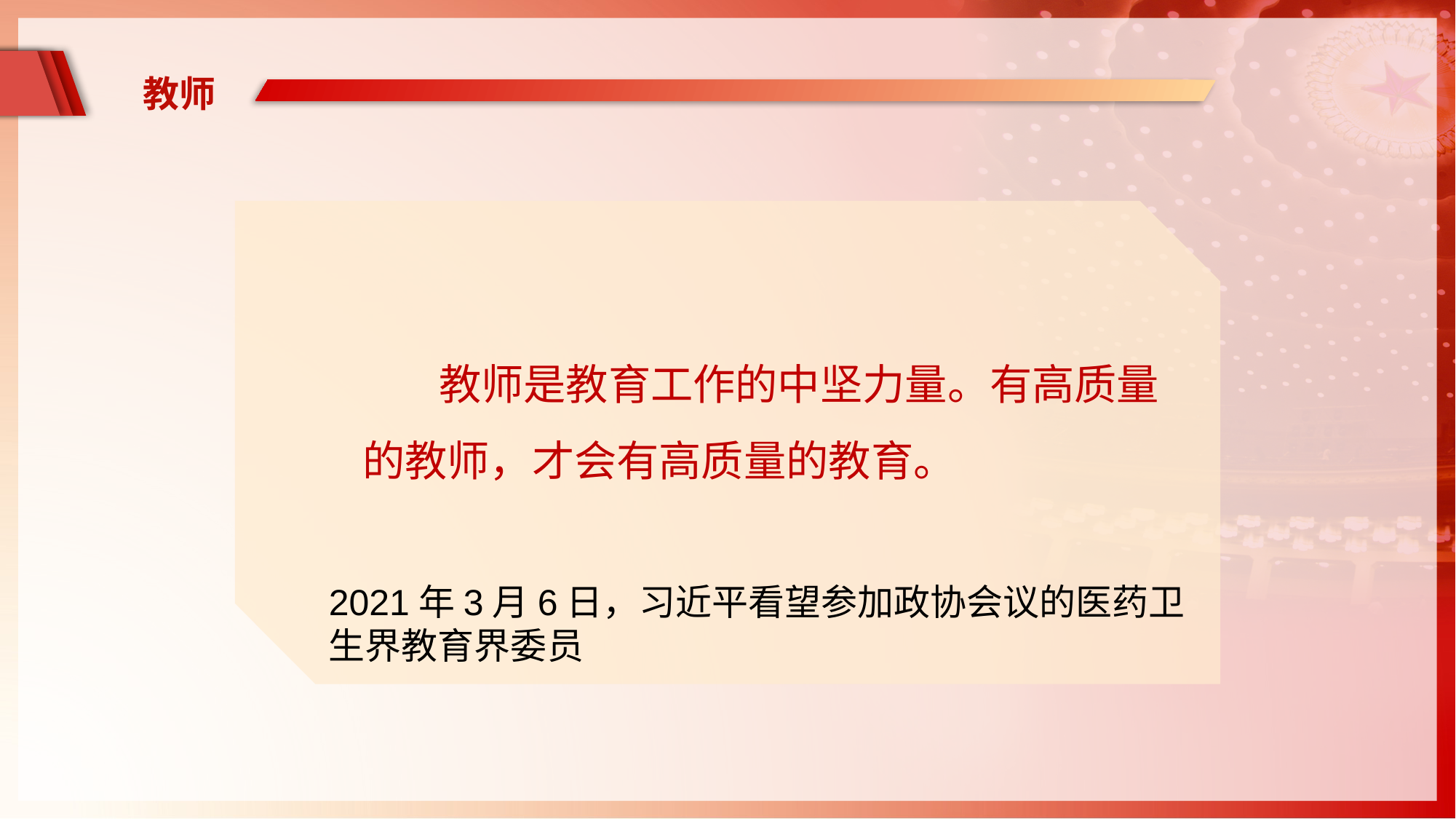

教师

       教师是教育工作的中坚力量。有高质量的教师，才会有高质量的教育。
2021年3月6日，习近平看望参加政协会议的医药卫生界教育界委员